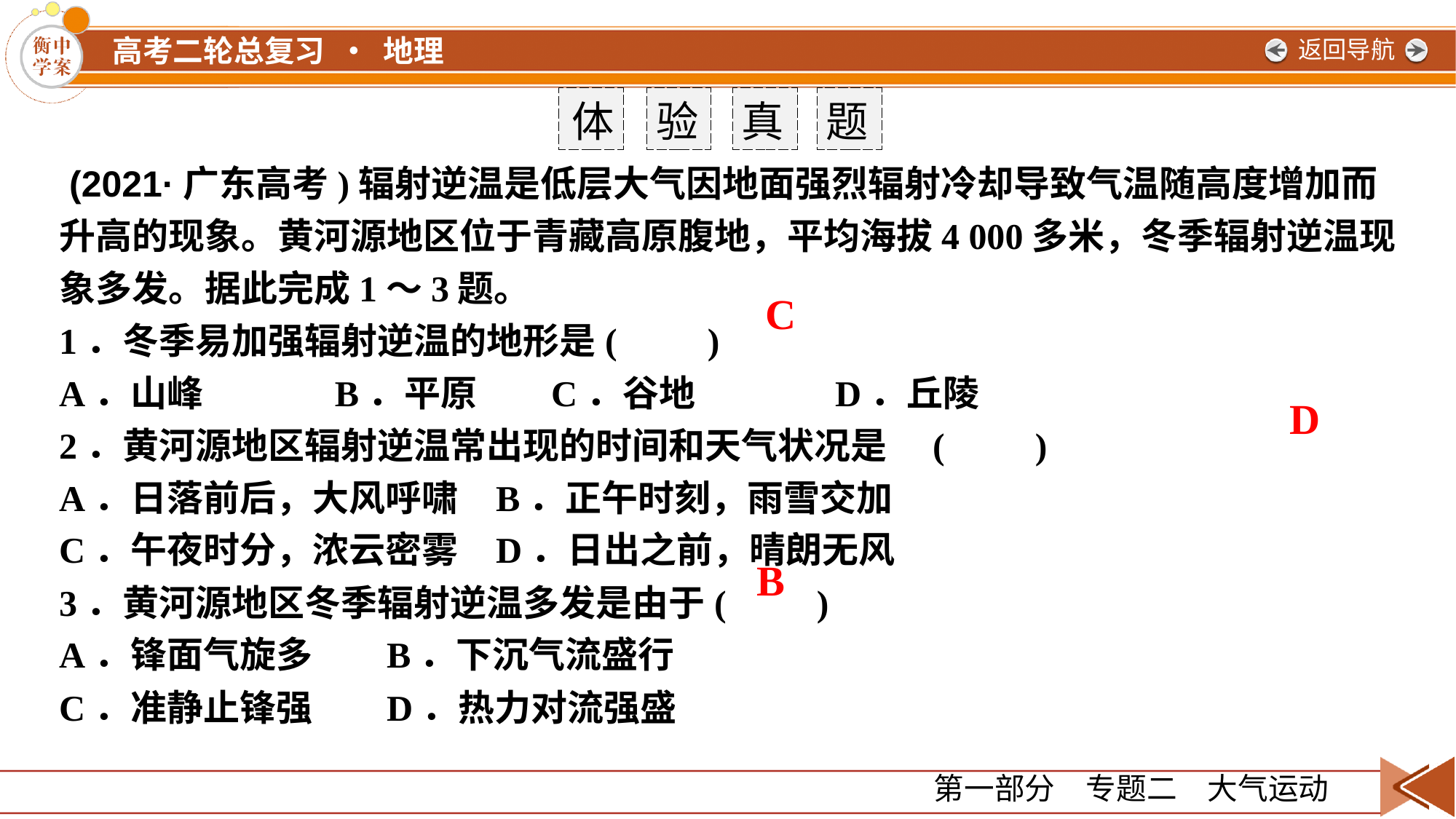

体　验　真　题
 (2021·广东高考)辐射逆温是低层大气因地面强烈辐射冷却导致气温随高度增加而升高的现象。黄河源地区位于青藏高原腹地，平均海拔4 000多米，冬季辐射逆温现象多发。据此完成1～3题。
1．冬季易加强辐射逆温的地形是	(　　)
A．山峰               B．平原        C．谷地                D．丘陵
2．黄河源地区辐射逆温常出现的时间和天气状况是	(　　)
A．日落前后，大风呼啸	B．正午时刻，雨雪交加
C．午夜时分，浓云密雾	D．日出之前，晴朗无风
3．黄河源地区冬季辐射逆温多发是由于	(　　)
A．锋面气旋多	B．下沉气流盛行
C．准静止锋强	D．热力对流强盛
C
D
B